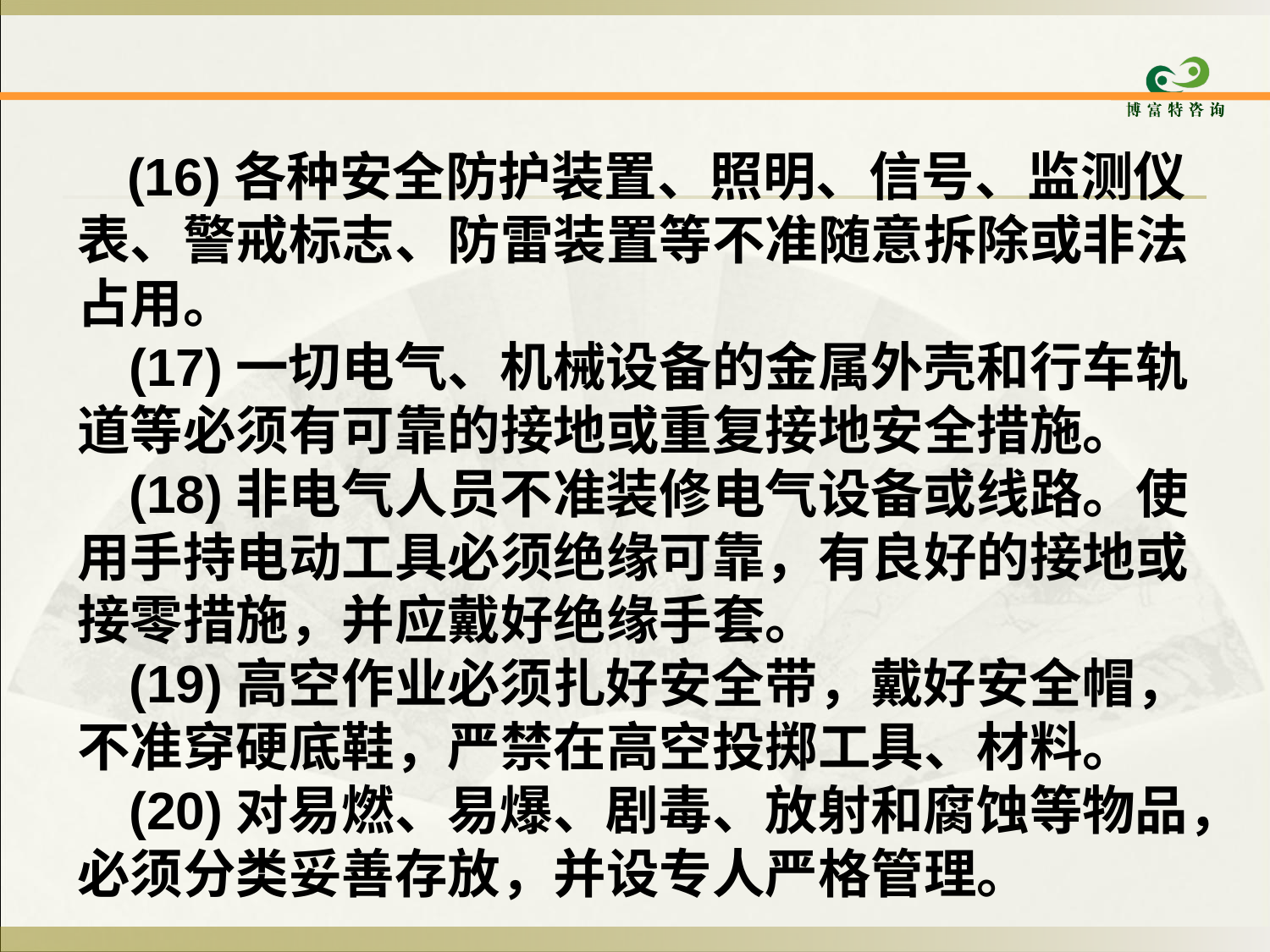

(16)各种安全防护装置、照明、信号、监测仪表、警戒标志、防雷装置等不准随意拆除或非法占用。
 (17)一切电气、机械设备的金属外壳和行车轨道等必须有可靠的接地或重复接地安全措施。
 (18)非电气人员不准装修电气设备或线路。使用手持电动工具必须绝缘可靠，有良好的接地或接零措施，并应戴好绝缘手套。
 (19)高空作业必须扎好安全带，戴好安全帽，不准穿硬底鞋，严禁在高空投掷工具、材料。
 (20)对易燃、易爆、剧毒、放射和腐蚀等物品，必须分类妥善存放，并设专人严格管理。
88